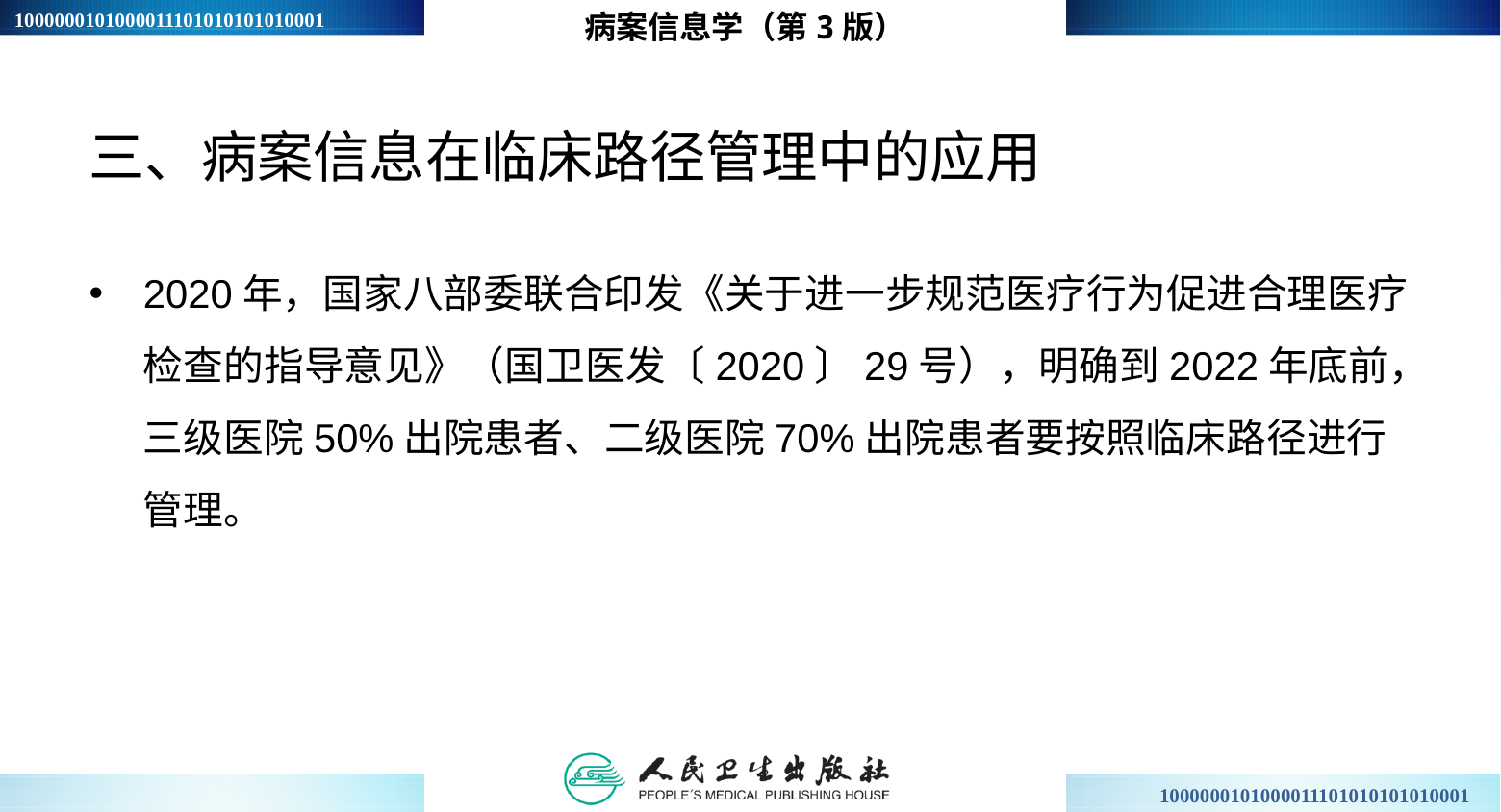

病案信息学（第3版）
三、病案信息在临床路径管理中的应用
2020年，国家八部委联合印发《关于进一步规范医疗行为促进合理医疗检查的指导意见》（国卫医发〔2020〕29号），明确到2022年底前，三级医院50%出院患者、二级医院70%出院患者要按照临床路径进行管理。